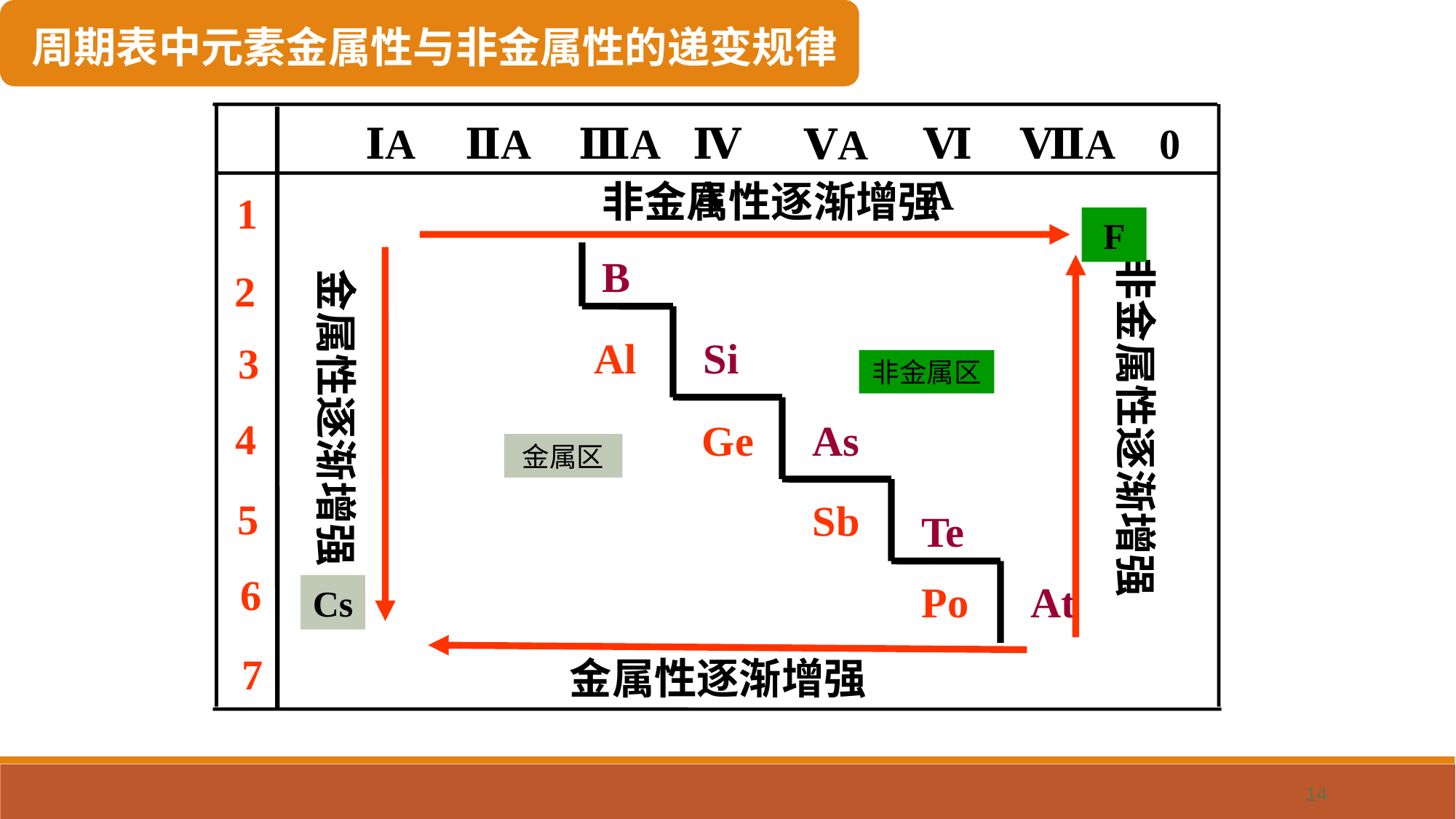

周期表中元素金属性与非金属性的递变规律

ⅢA
ⅥA
ⅠA
ⅡA
ⅣA
ⅦA
  0
ⅤA
非金属性逐渐增强

  1
    非金属性逐渐增强
F

B

金属性逐渐增强
  2

 Al
 Si
  3
非金属区

  4
Ge
 As
金属区

 5
 Sb
 Te

  6
 Po
 At
Cs
  7

    金属性逐渐增强

14